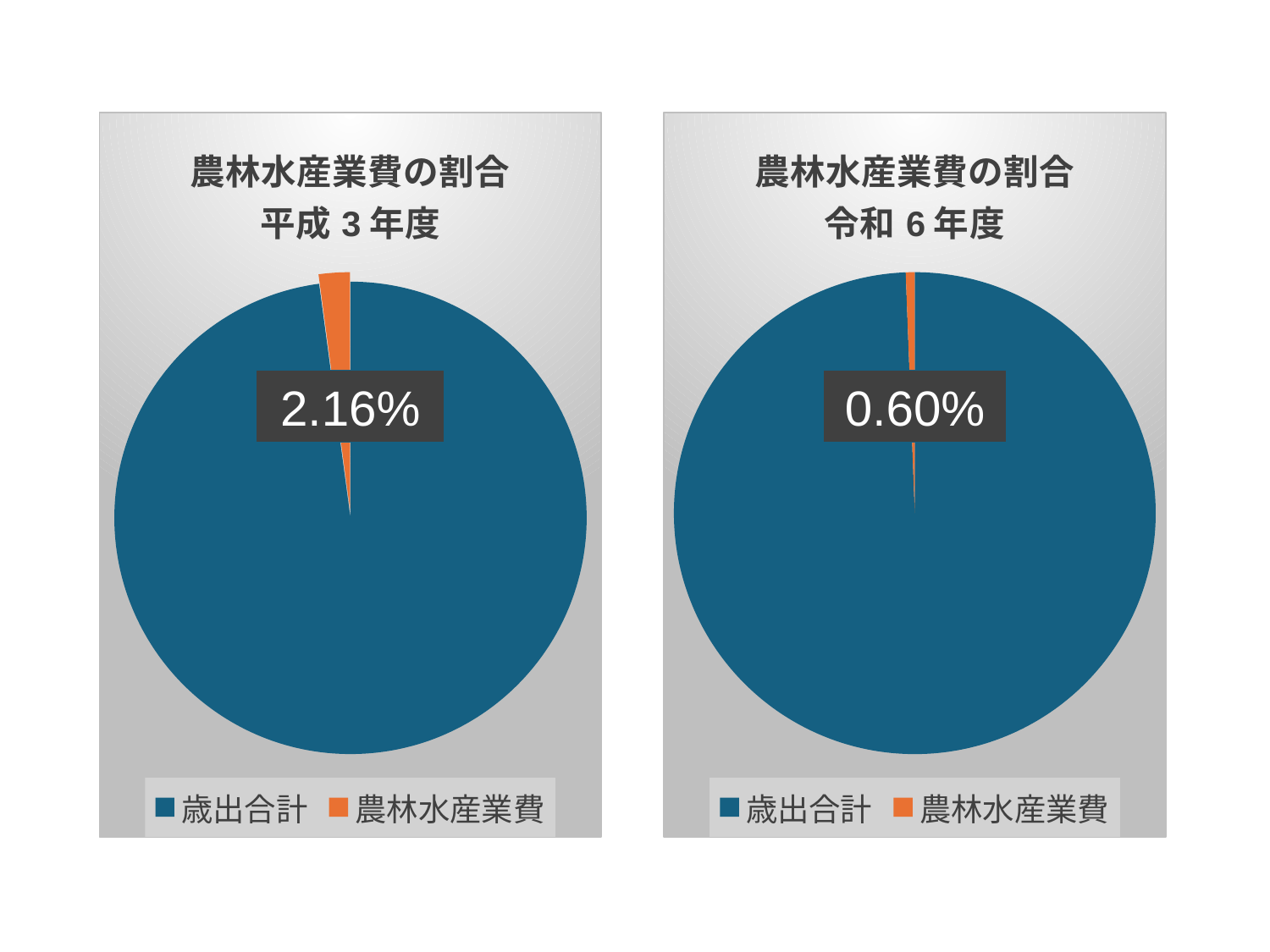

### Chart: 農林水産業費の割合 平成3年度

| Category | 1991年 |
|---|---|
| 歳出合計 | 67378908.0 |
| 農林水産業費 | 1459370.0 |

### Chart: 農林水産業費の割合 令和6年度

| Category | 2024年 |
|---|---|
| 歳出合計 | 130407165.0 |
| 農林水産業費 | 788053.0 |
2.16%
0.60%